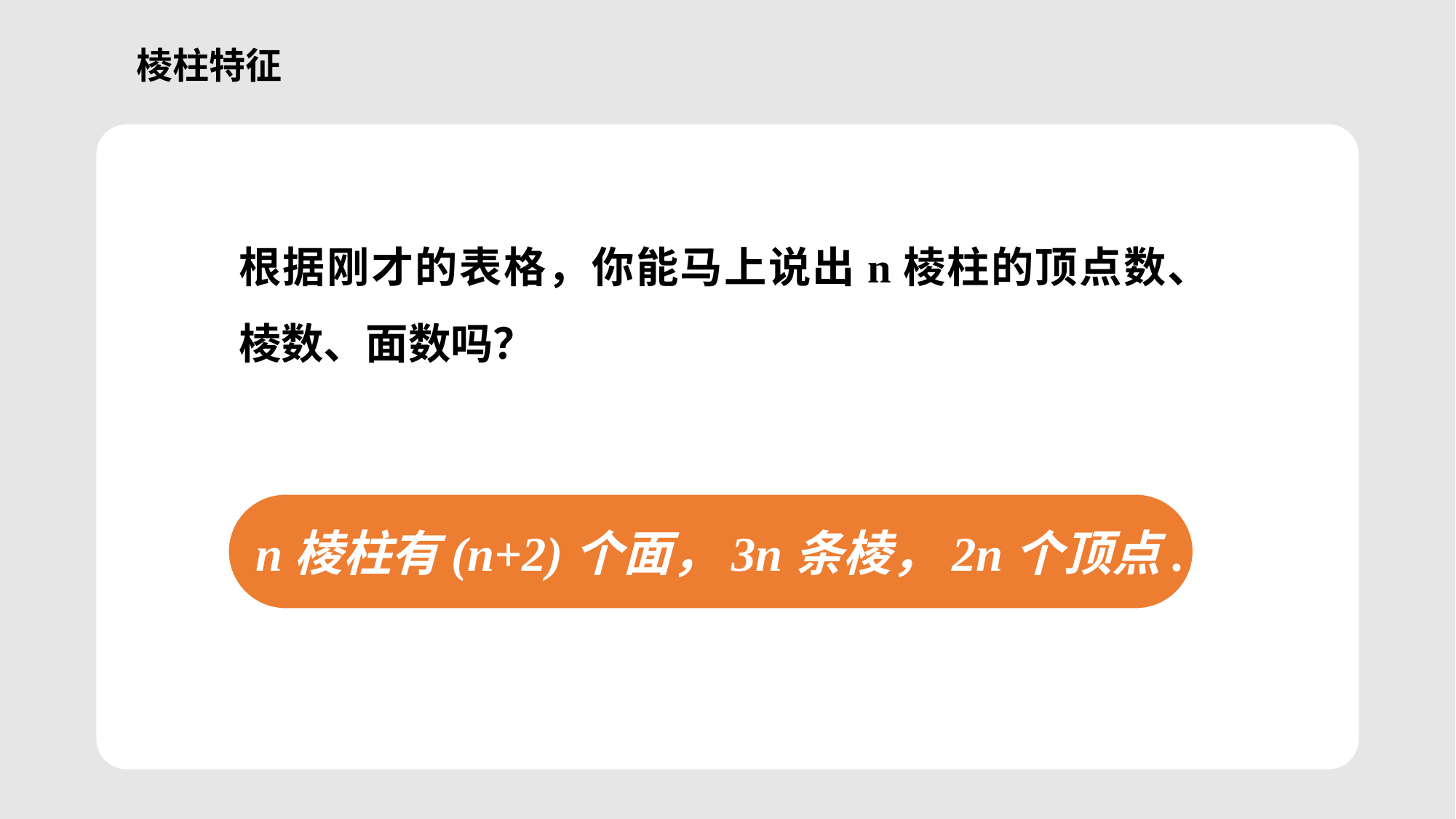

棱柱特征
根据刚才的表格，你能马上说出n棱柱的顶点数、棱数、面数吗？
n棱柱有(n+2)个面，3n条棱，2n个顶点.